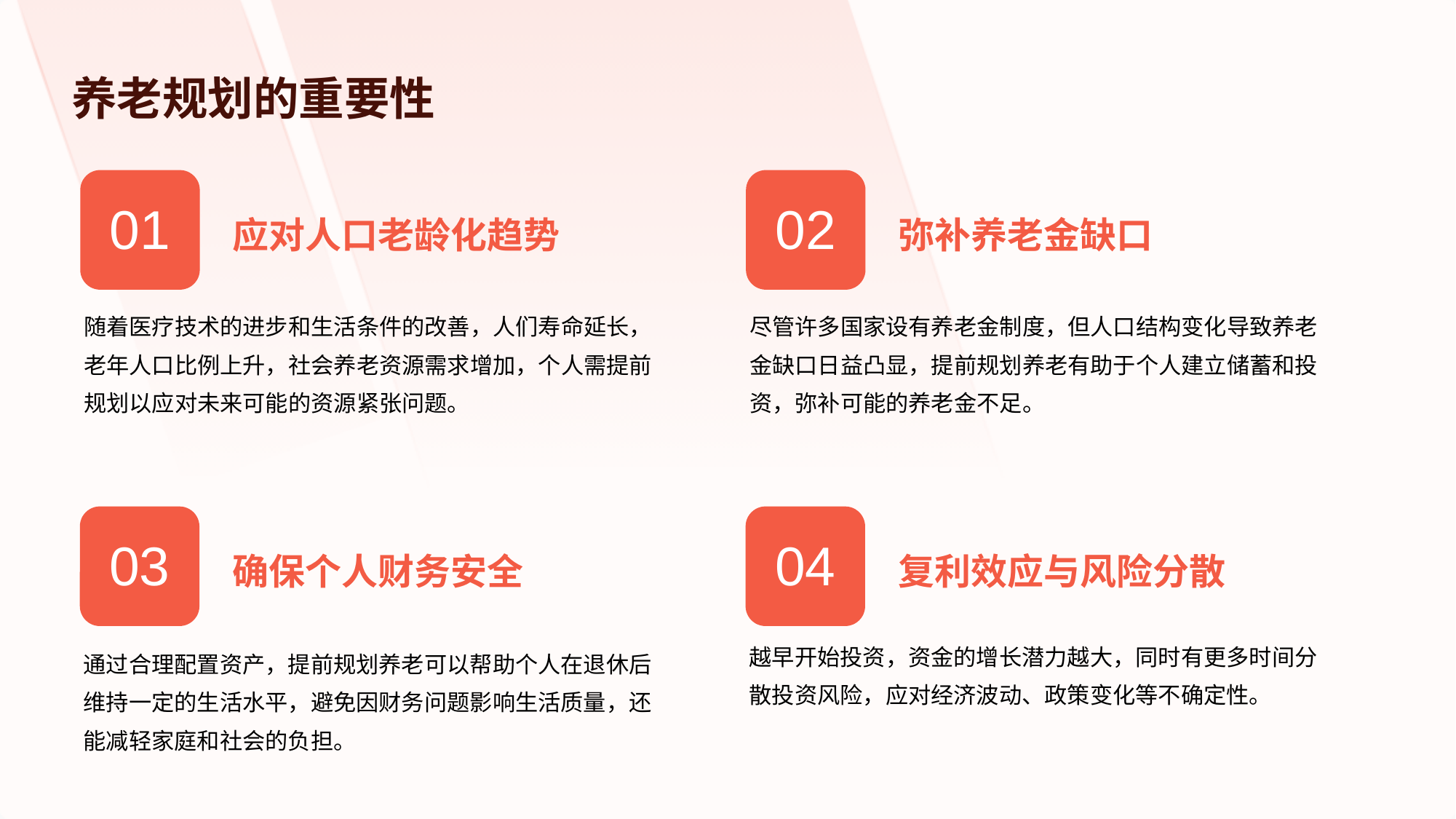

养老规划的重要性

应对人口老龄化趋势

弥补养老金缺口
01
02
随着医疗技术的进步和生活条件的改善，人们寿命延长，老年人口比例上升，社会养老资源需求增加，个人需提前规划以应对未来可能的资源紧张问题。
尽管许多国家设有养老金制度，但人口结构变化导致养老金缺口日益凸显，提前规划养老有助于个人建立储蓄和投资，弥补可能的养老金不足。

确保个人财务安全

复利效应与风险分散
03
04
越早开始投资，资金的增长潜力越大，同时有更多时间分散投资风险，应对经济波动、政策变化等不确定性。
通过合理配置资产，提前规划养老可以帮助个人在退休后维持一定的生活水平，避免因财务问题影响生活质量，还能减轻家庭和社会的负担。